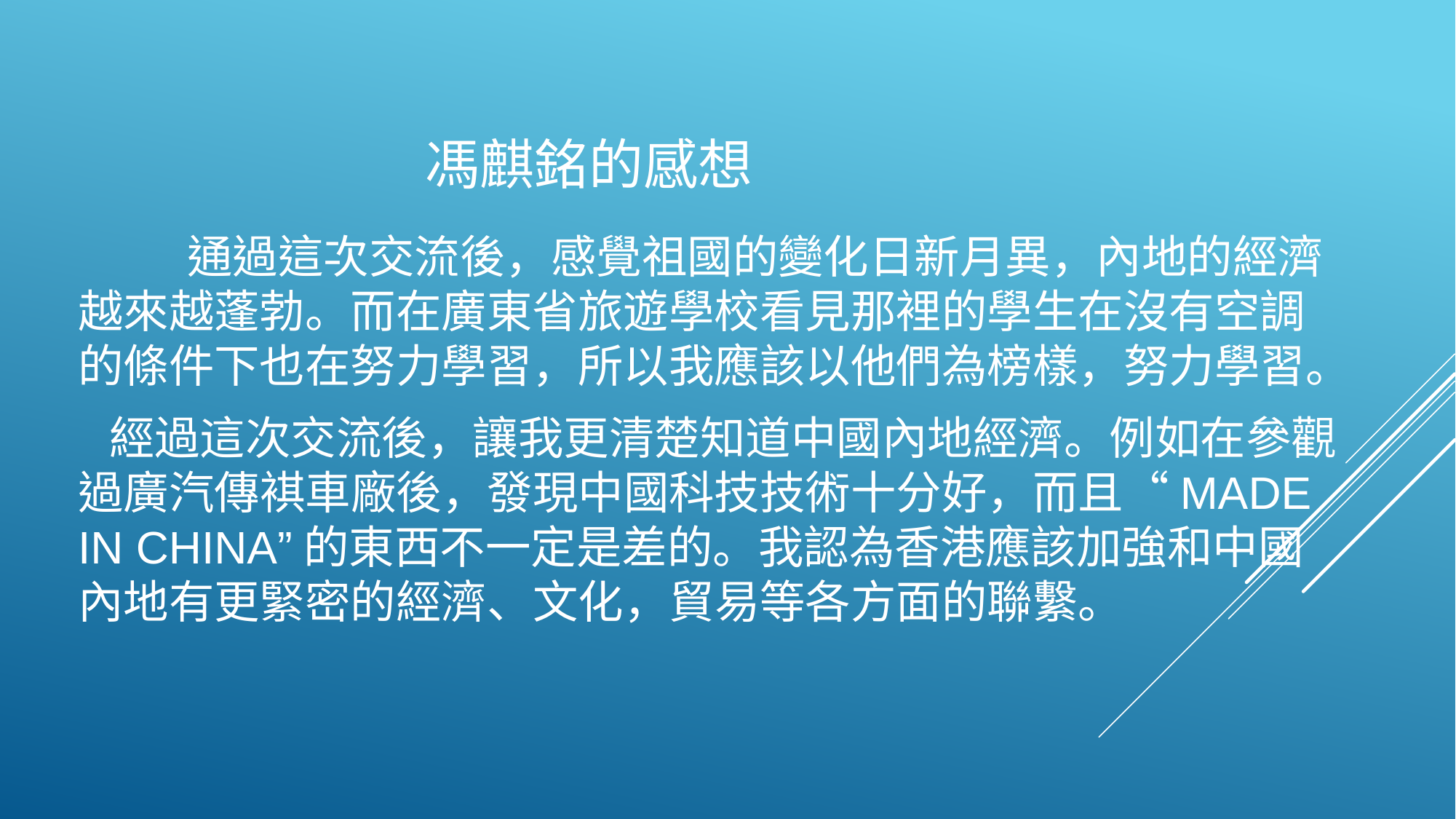

# 馮麒銘的感想
	通過這次交流後，感覺祖國的變化日新月異，內地的經濟越來越蓬勃。而在廣東省旅遊學校看見那裡的學生在沒有空調的條件下也在努力學習，所以我應該以他們為榜樣，努力學習。
  經過這次交流後，讓我更清楚知道中國內地經濟。例如在參觀過廣汽傳褀車廠後，發現中國科技技術十分好，而且“MADE IN CHINA”的東西不一定是差的。我認為香港應該加強和中國內地有更緊密的經濟、文化，貿易等各方面的聯繫。